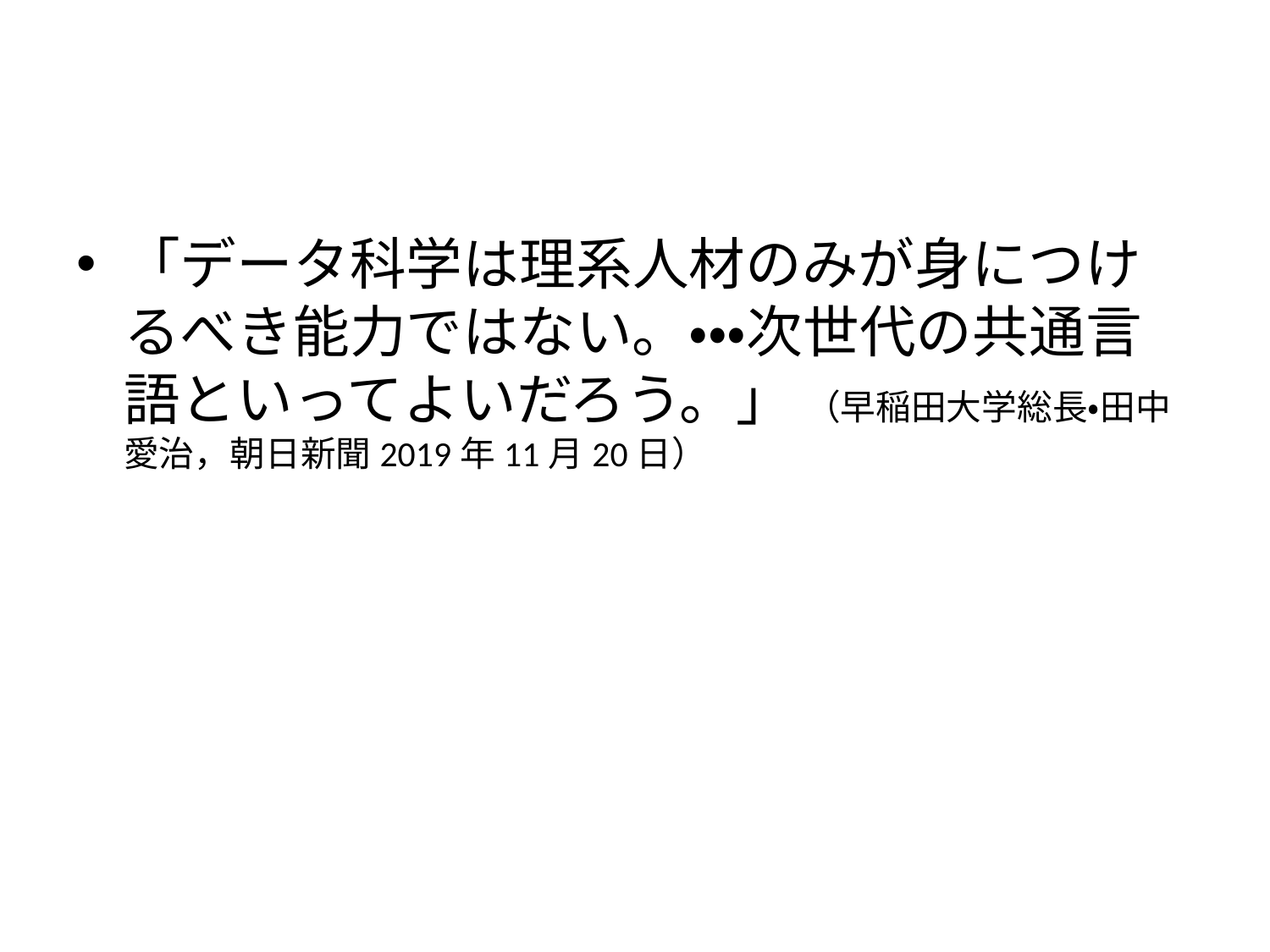

#
「データ科学は理系人材のみが身につけるべき能力ではない。・・・次世代の共通言語といってよいだろう。」 （早稲田大学総長・田中愛治，朝日新聞2019年11月20日）